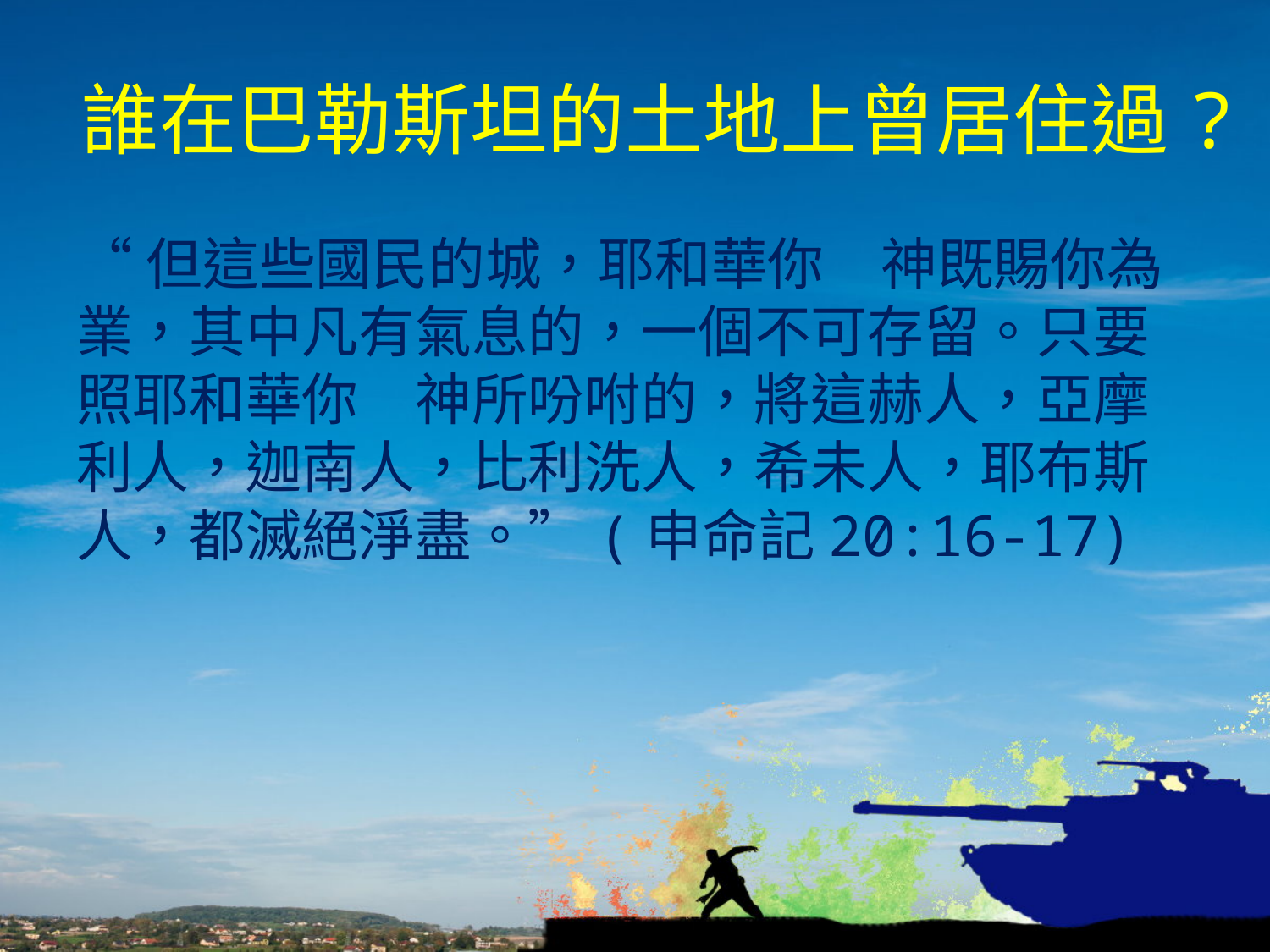

# 誰在巴勒斯坦的土地上曾居住過?
“但這些國民的城，耶和華你　神既賜你為業，其中凡有氣息的，一個不可存留。只要照耶和華你　神所吩咐的，將這赫人，亞摩利人，迦南人，比利洗人，希未人，耶布斯人，都滅絕淨盡。”(申命記20:16-17)